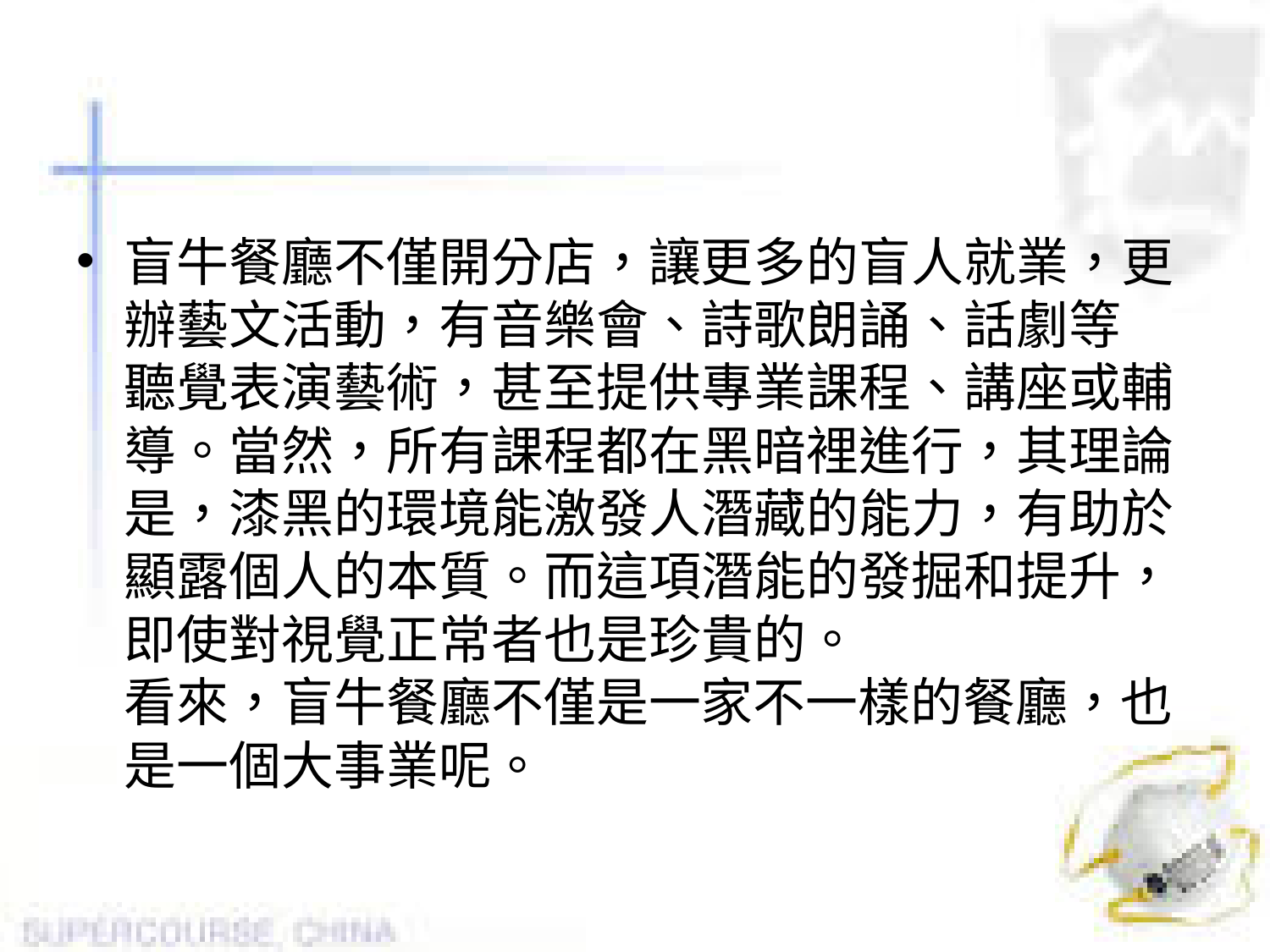

#
盲牛餐廳不僅開分店，讓更多的盲人就業，更辦藝文活動，有音樂會、詩歌朗誦、話劇等
聽覺表演藝術，甚至提供專業課程、講座或輔導。當然，所有課程都在黑暗裡進行，其理論是，漆黑的環境能激發人潛藏的能力，有助於顯露個人的本質。而這項潛能的發掘和提升，即使對視覺正常者也是珍貴的。
看來，盲牛餐廳不僅是一家不一樣的餐廳，也是一個大事業呢。